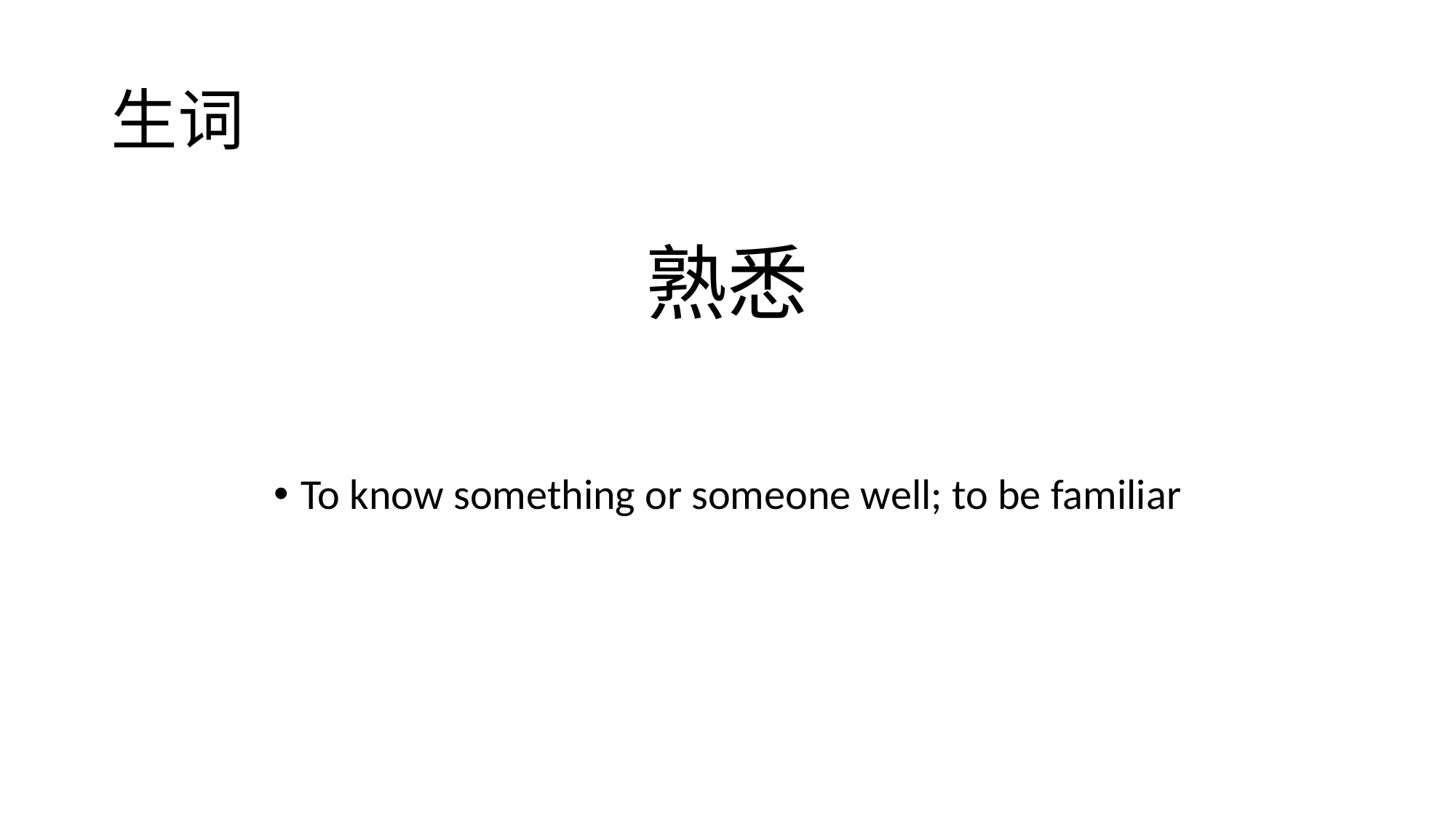

# 生词

To know something or someone well; to be familiar
熟悉